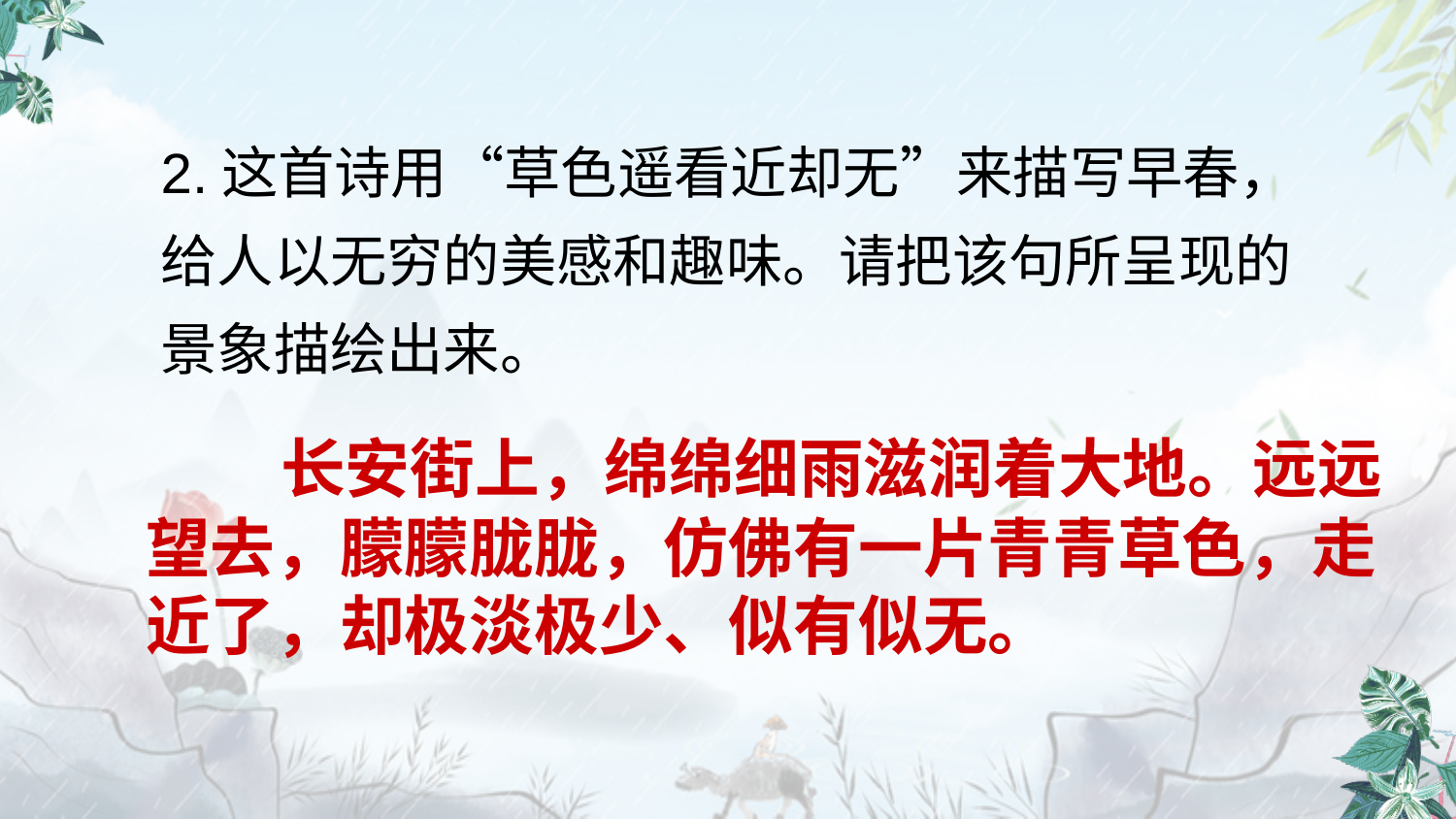

2.这首诗用“草色遥看近却无”来描写早春，给人以无穷的美感和趣味。请把该句所呈现的景象描绘出来。

       长安街上，绵绵细雨滋润着大地。远远望去，朦朦胧胧，仿佛有一片青青草色，走近了，却极淡极少、似有似无。